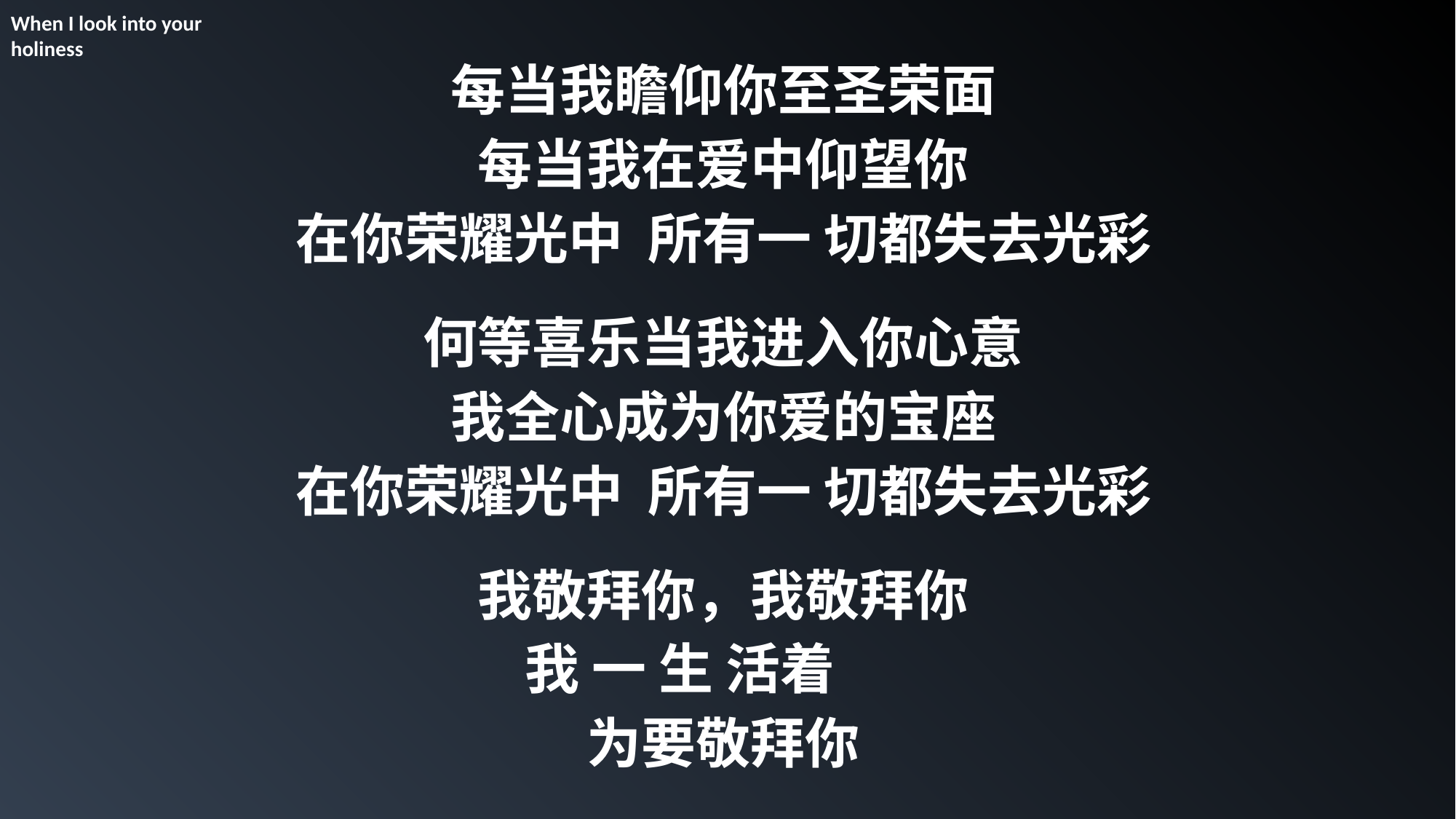

When I look into your holiness
每当我瞻仰你至圣荣面
每当我在爱中仰望你
在你荣耀光中  所有一 切都失去光彩

何等喜乐当我进入你心意
我全心成为你爱的宝座
在你荣耀光中  所有一 切都失去光彩

我敬拜你，我敬拜你
我 一 生 活着
为要敬拜你